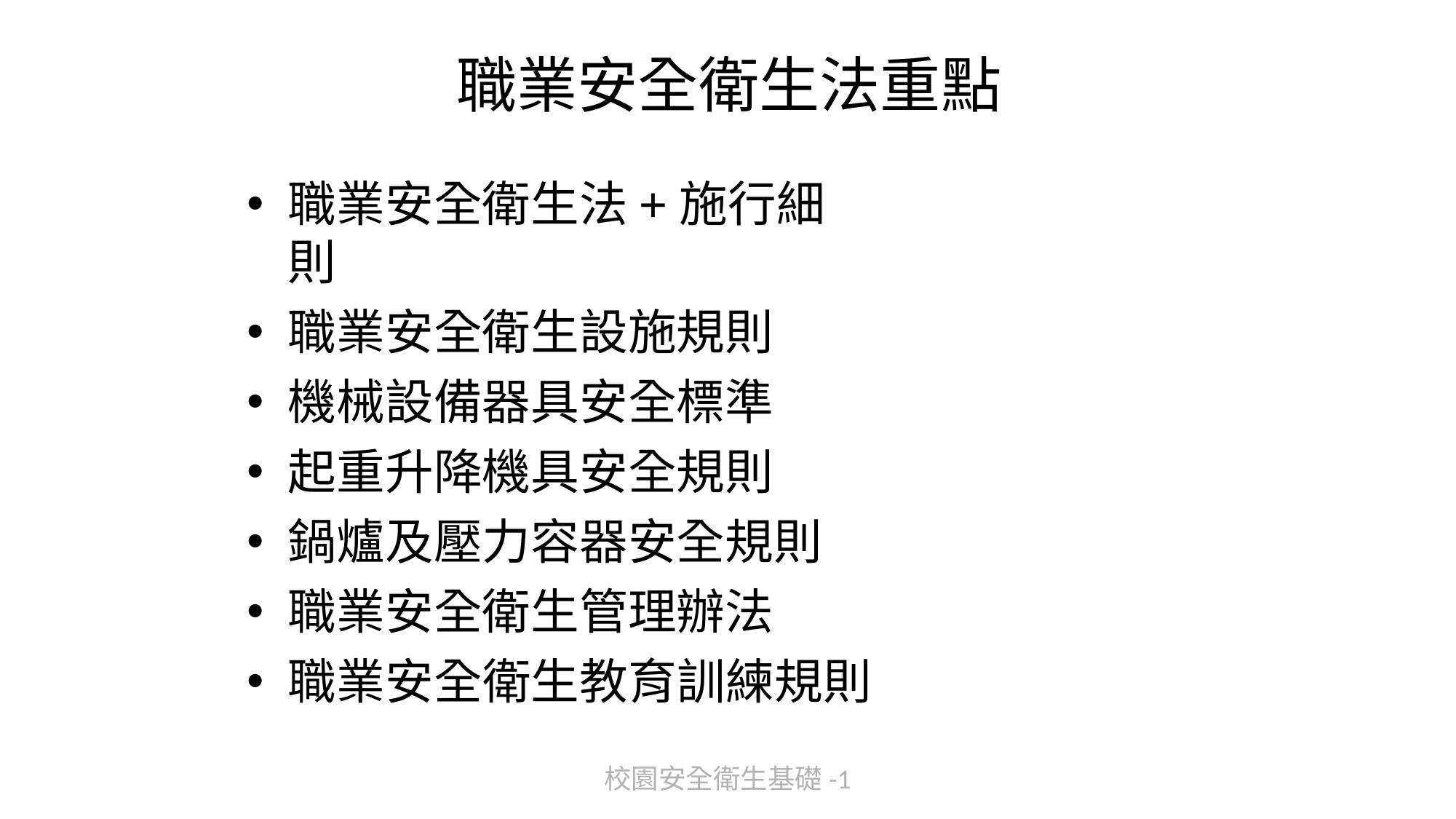

# 職業安全衛生法重點
職業安全衛生法+施行細則
職業安全衛生設施規則
機械設備器具安全標準
起重升降機具安全規則
鍋爐及壓力容器安全規則
職業安全衛生管理辦法
職業安全衛生教育訓練規則
校園安全衛生基礎-1
146